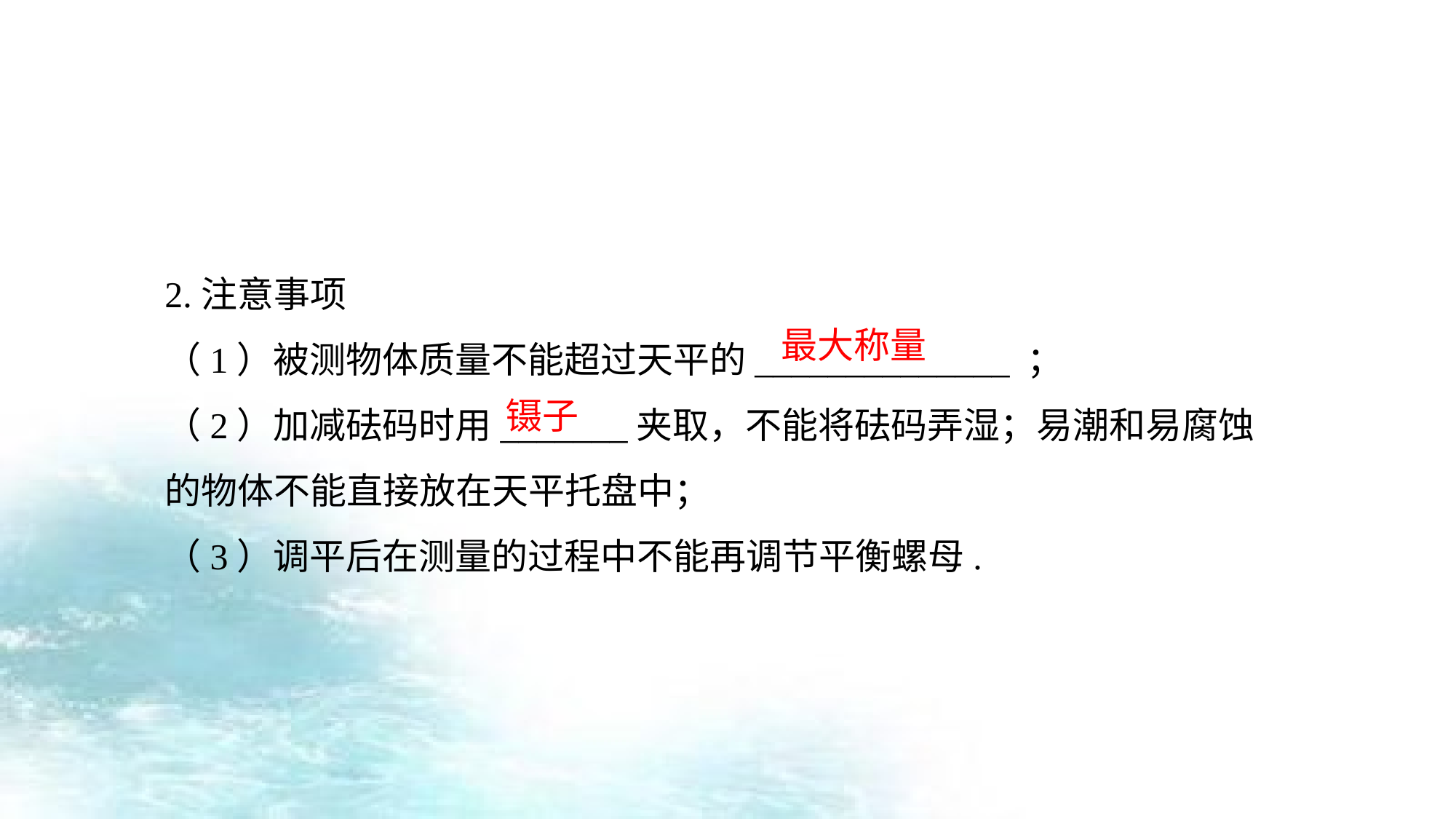

2.注意事项
（1）被测物体质量不能超过天平的______________ ；
（2）加减砝码时用_______夹取，不能将砝码弄湿；易潮和易腐蚀的物体不能直接放在天平托盘中；
（3）调平后在测量的过程中不能再调节平衡螺母.
最大称量
镊子